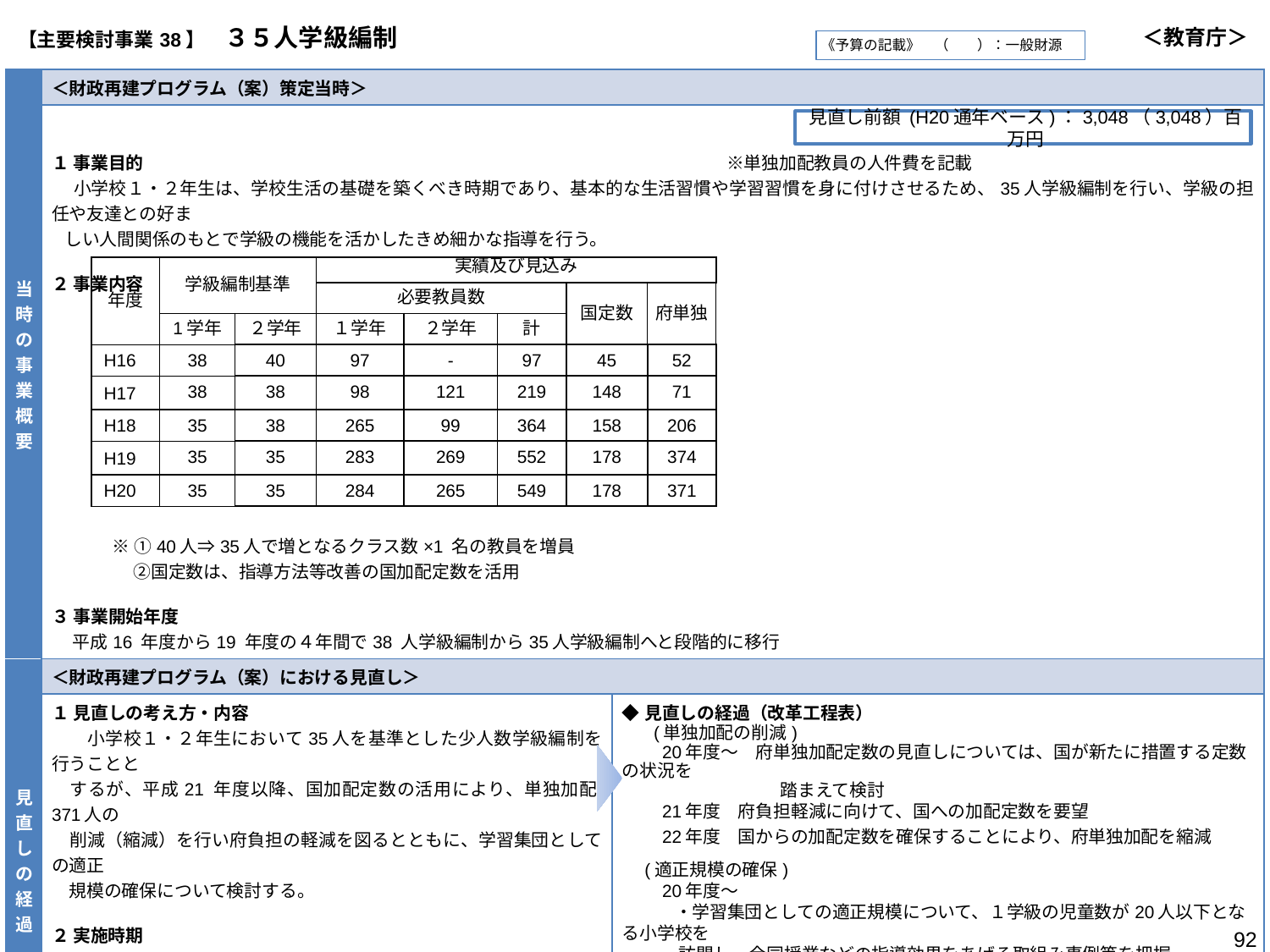

| 【主要検討事業38】　３５人学級編制 | ＜教育庁＞ |
| --- | --- |
《予算の記載》　（　　）：一般財源
| 当時の事業概要 | ＜財政再建プログラム（案）策定当時＞ |  |
| --- | --- | --- |
|  | １ 事業目的 ※単独加配教員の人件費を記載 小学校１・２年生は、学校生活の基礎を築くべき時期であり、基本的な生活習慣や学習習慣を身に付けさせるため、35人学級編制を行い、学級の担任や友達との好ま しい人間関係のもとで学級の機能を活かしたきめ細かな指導を行う。 ２ 事業内容 　　　 ※ ①40人⇒35人で増となるクラス数×1 名の教員を増員 　　　②国定数は、指導方法等改善の国加配定数を活用 ３ 事業開始年度 平成16 年度から19 年度の４年間で38 人学級編制から35人学級編制へと段階的に移行 |  |
| 見直しの経過 | ＜財政再建プログラム（案）における見直し＞ |  |
|  | １ 見直しの考え方・内容 　　小学校１・２年生において35人を基準とした少人数学級編制を行うことと　 　するが、平成21 年度以降、国加配定数の活用により、単独加配371人の 　削減（縮減）を行い府負担の軽減を図るとともに、学習集団としての適正 　規模の確保について検討する。 ２ 実施時期 　　平成21 年度～ | ◆見直しの経過（改革工程表） 　(単独加配の削減)　 　　20年度～　府単独加配定数の見直しについては、国が新たに措置する定数の状況を 　　　　　　　　　踏まえて検討 　　21年度　府負担軽減に向けて、国への加配定数を要望 　　22年度　国からの加配定数を確保することにより、府単独加配を縮減 　(適正規模の確保)　 　　20年度～ 　　　・学習集団としての適正規模について、１学級の児童数が20人以下となる小学校を　　　 　　　 訪問し、合同授業などの指導効果をあげる取組み事例等を把握 　 ・調査結果については、市町村の取組みに繋がるよう、報告書に成果をとりまとめ、市町 村へ情報提供を行う 【効果額（百万円）】⑳0　㉑0　㉒414 |
見直し前額 (H20通年ベース)：3,048（3,048）百万円
| 年度 | 学級編制基準 |  | 実績及び見込み |  |  |  |  |
| --- | --- | --- | --- | --- | --- | --- | --- |
|  |  |  | 必要教員数 |  |  | 国定数 | 府単独 |
|  | 1学年 | ２学年 | １学年 | ２学年 | 計 |  |  |
| H16 | 38 | 40 | 97 | - | 97 | 45 | 52 |
| H17 | 38 | 38 | 98 | 121 | 219 | 148 | 71 |
| H18 | 35 | 38 | 265 | 99 | 364 | 158 | 206 |
| H19 | 35 | 35 | 283 | 269 | 552 | 178 | 374 |
| H20 | 35 | 35 | 284 | 265 | 549 | 178 | 371 |

92